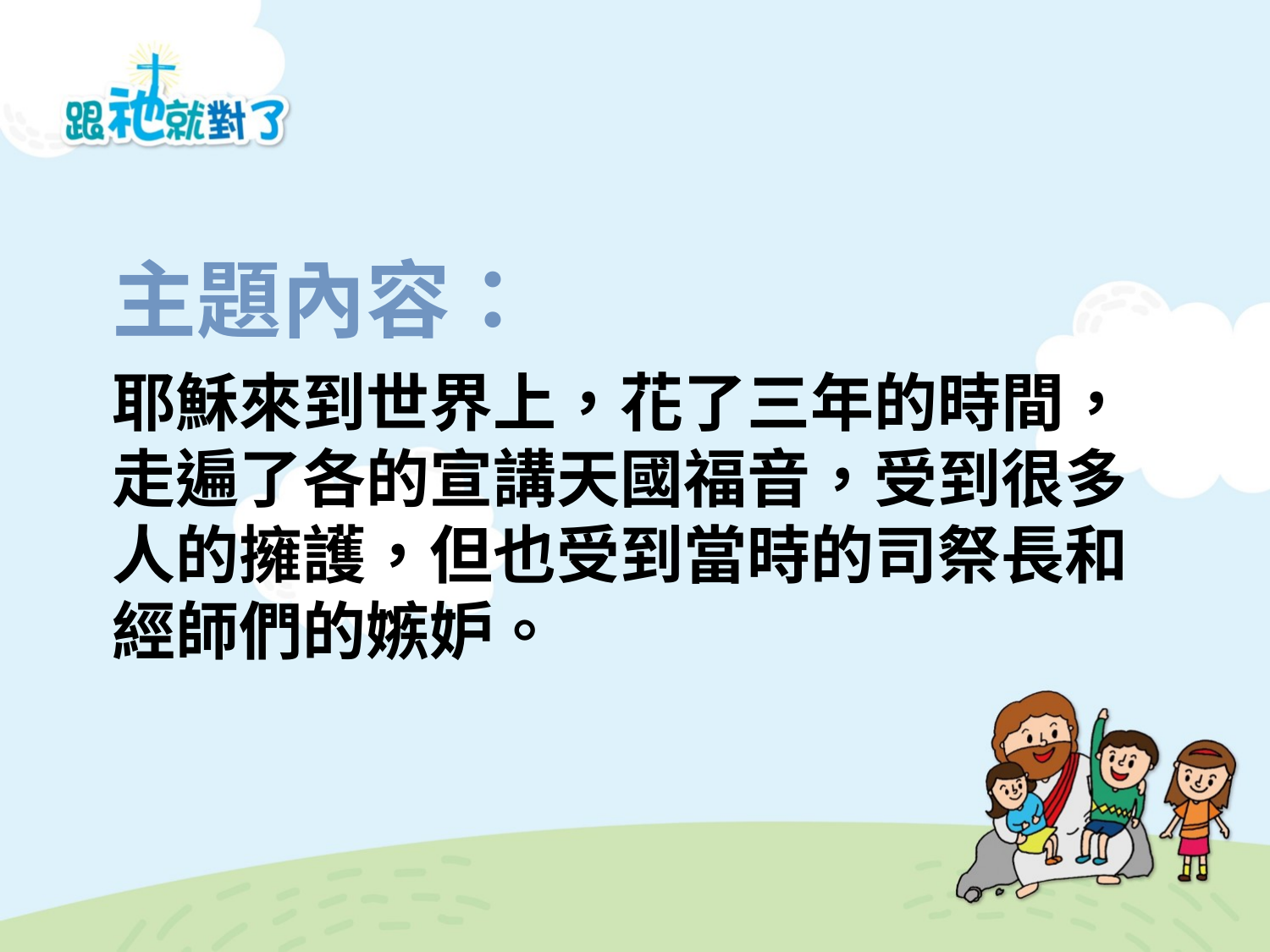

主題內容：
耶穌來到世界上，花了三年的時間，走遍了各的宣講天國福音，受到很多人的擁護，但也受到當時的司祭長和經師們的嫉妒。